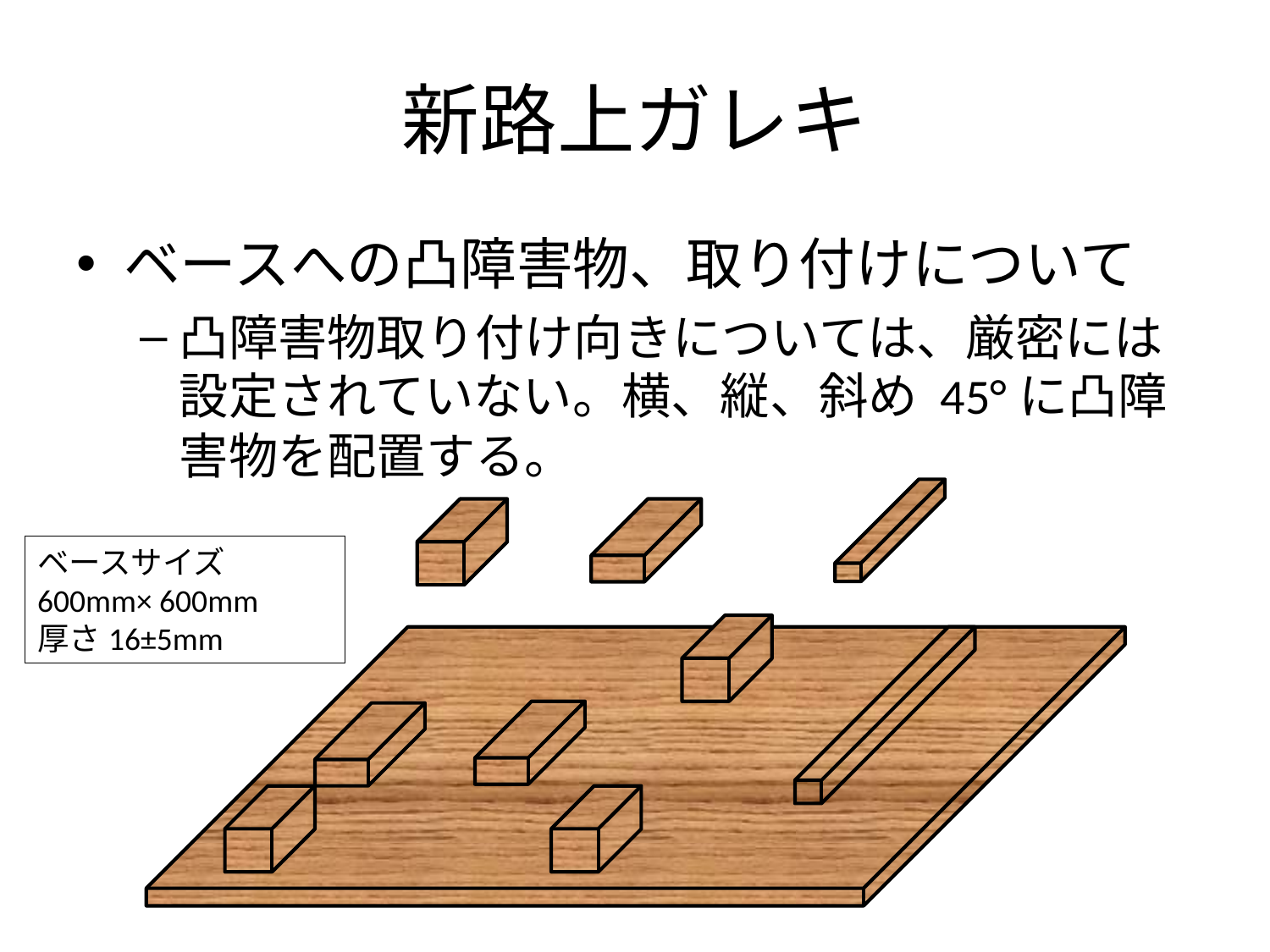

# 新路上ガレキ
ベースへの凸障害物、取り付けについて
凸障害物取り付け向きについては、厳密には設定されていない。横、縦、斜め 45°に凸障害物を配置する。

ベースサイズ
600mm× 600mm
厚さ16±5mm